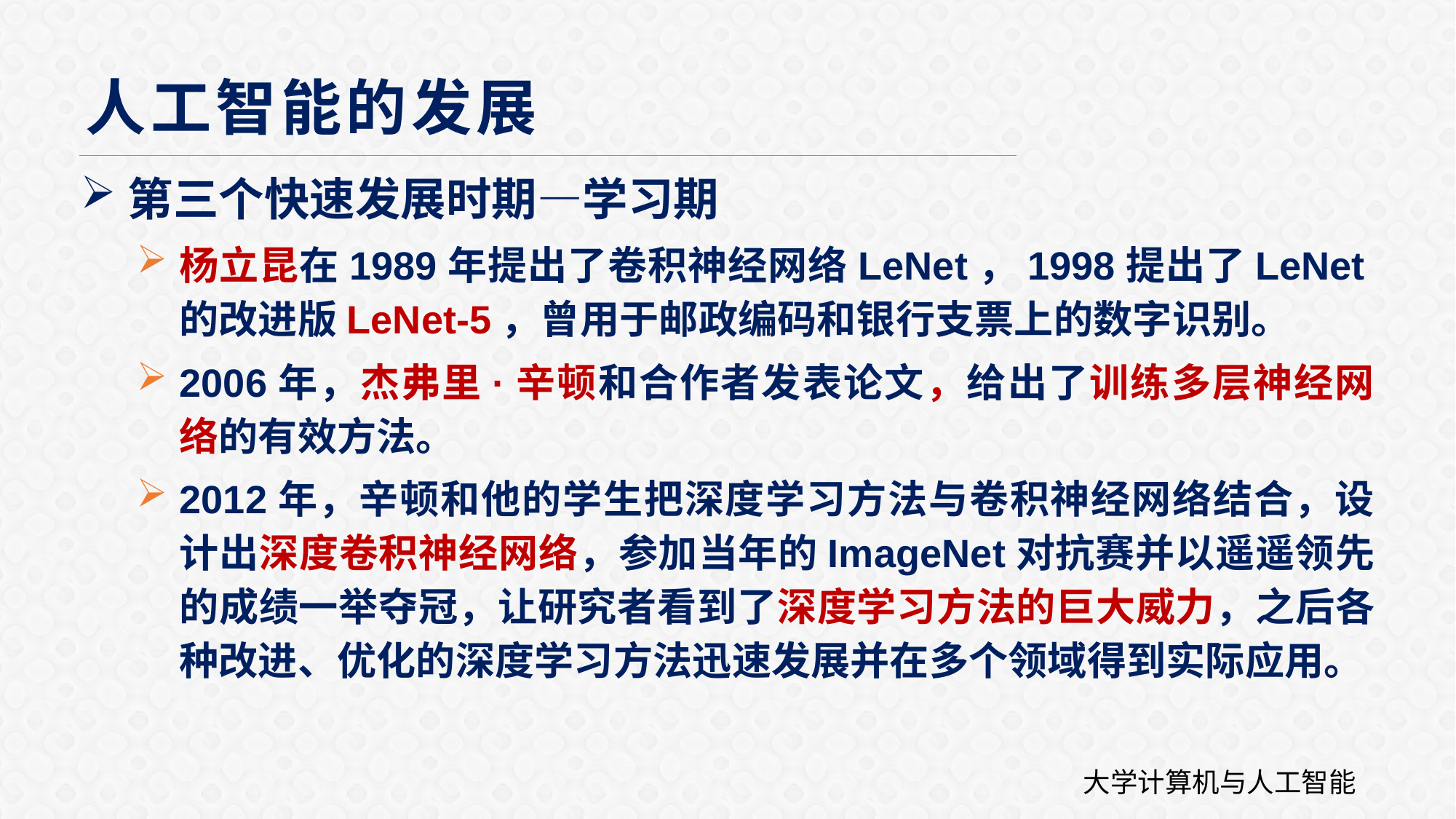

人工智能的发展
第三个快速发展时期—学习期
杨立昆在1989年提出了卷积神经网络LeNet，1998提出了LeNet的改进版LeNet-5，曾用于邮政编码和银行支票上的数字识别。
2006年，杰弗里·辛顿和合作者发表论文，给出了训练多层神经网络的有效方法。
2012年，辛顿和他的学生把深度学习方法与卷积神经网络结合，设计出深度卷积神经网络，参加当年的ImageNet对抗赛并以遥遥领先的成绩一举夺冠，让研究者看到了深度学习方法的巨大威力，之后各种改进、优化的深度学习方法迅速发展并在多个领域得到实际应用。